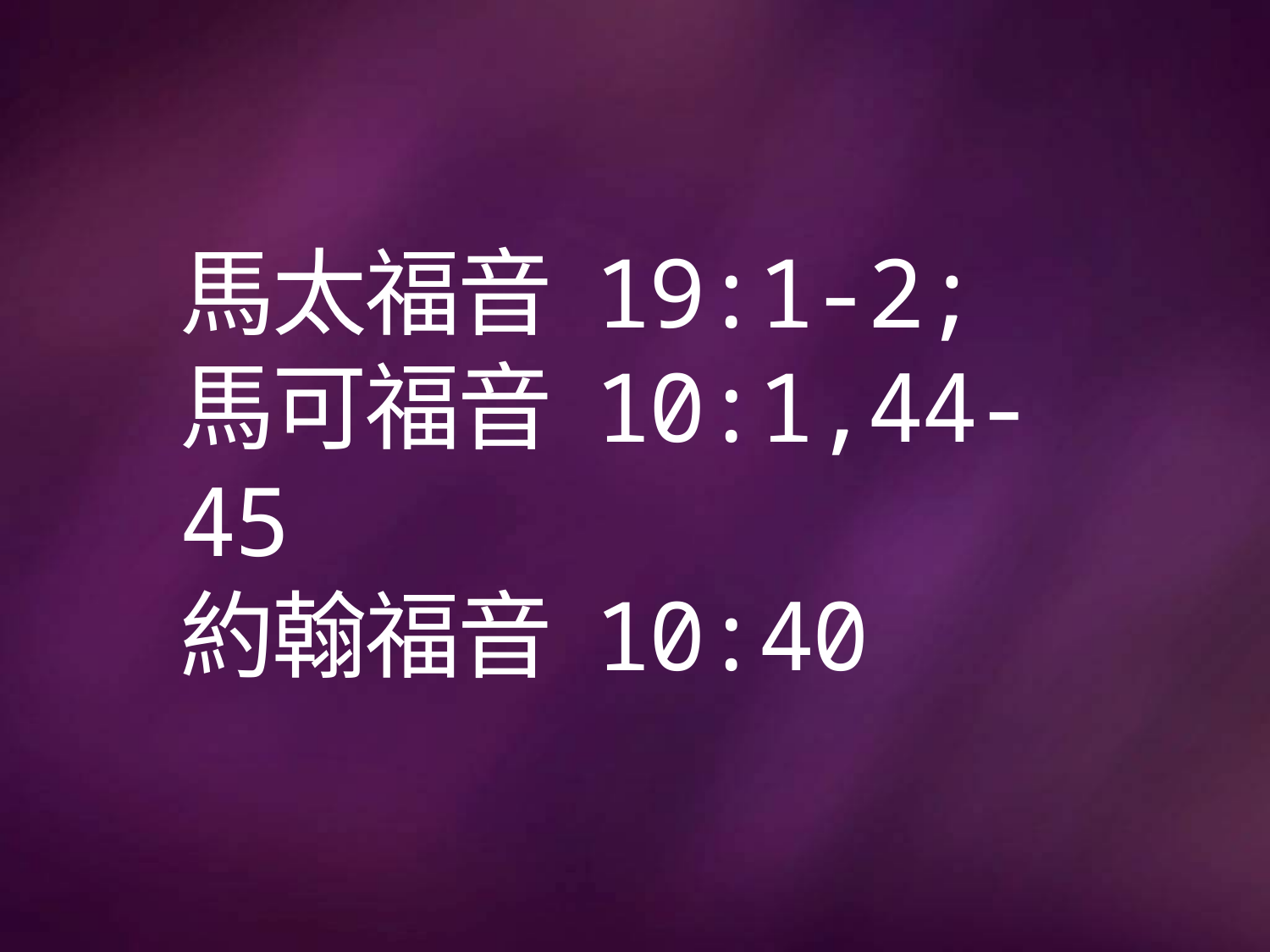

# 馬太福音 19:1-2; 馬可福音 10:1,44-45 約翰福音 10:40